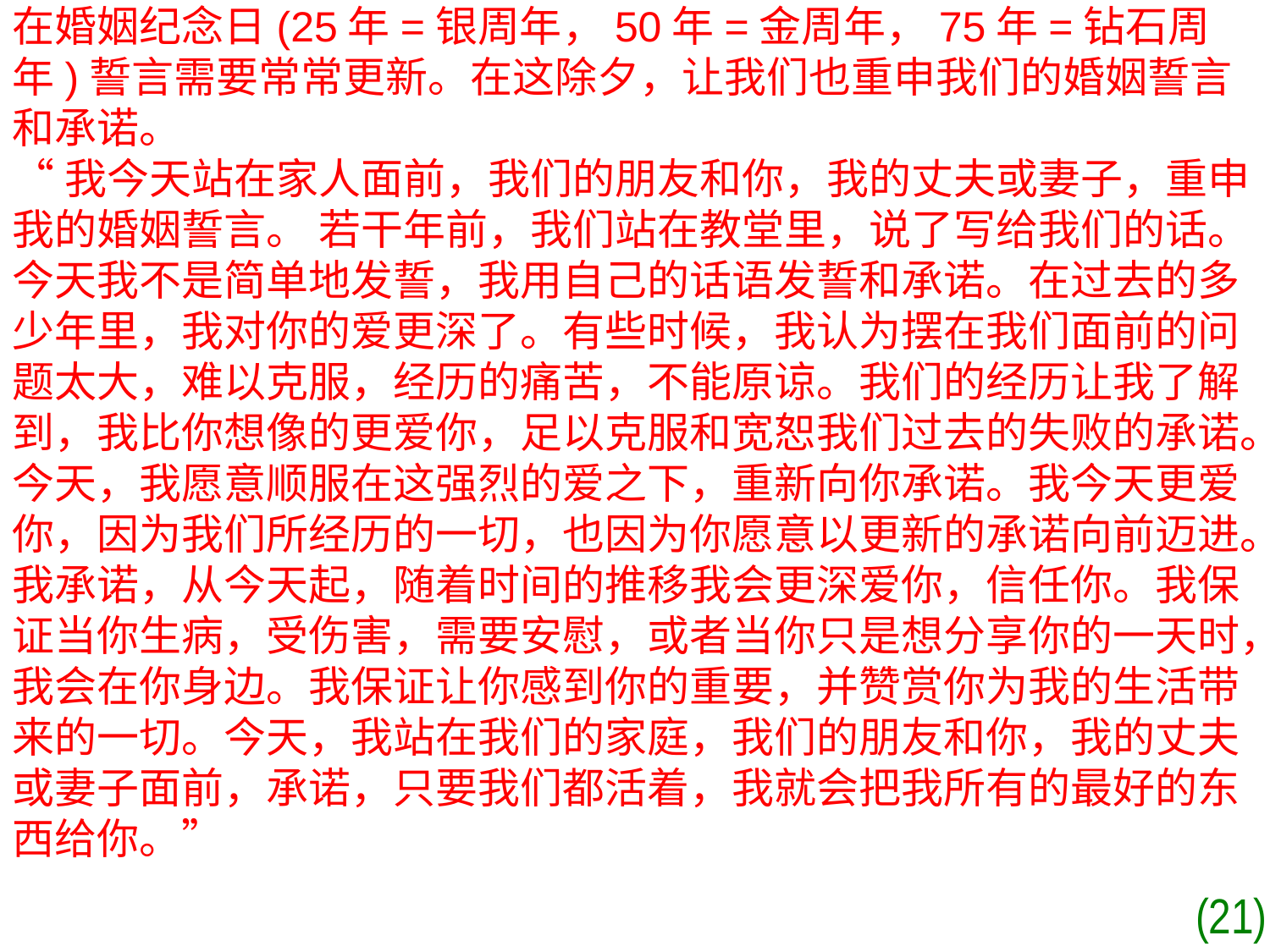

在婚姻纪念日(25年=银周年，50年=金周年，75年=钻石周年)誓言需要常常更新。在这除夕，让我们也重申我们的婚姻誓言和承诺。
“我今天站在家人面前，我们的朋友和你，我的丈夫或妻子，重申我的婚姻誓言。 若干年前，我们站在教堂里，说了写给我们的话。今天我不是简单地发誓，我用自己的话语发誓和承诺。在过去的多少年里，我对你的爱更深了。有些时候，我认为摆在我们面前的问题太大，难以克服，经历的痛苦，不能原谅。我们的经历让我了解到，我比你想像的更爱你，足以克服和宽恕我们过去的失败的承诺。今天，我愿意顺服在这强烈的爱之下，重新向你承诺。我今天更爱你，因为我们所经历的一切，也因为你愿意以更新的承诺向前迈进。我承诺，从今天起，随着时间的推移我会更深爱你，信任你。我保证当你生病，受伤害，需要安慰，或者当你只是想分享你的一天时，我会在你身边。我保证让你感到你的重要，并赞赏你为我的生活带来的一切。今天，我站在我们的家庭，我们的朋友和你，我的丈夫或妻子面前，承诺，只要我们都活着，我就会把我所有的最好的东西给你。”
(21)